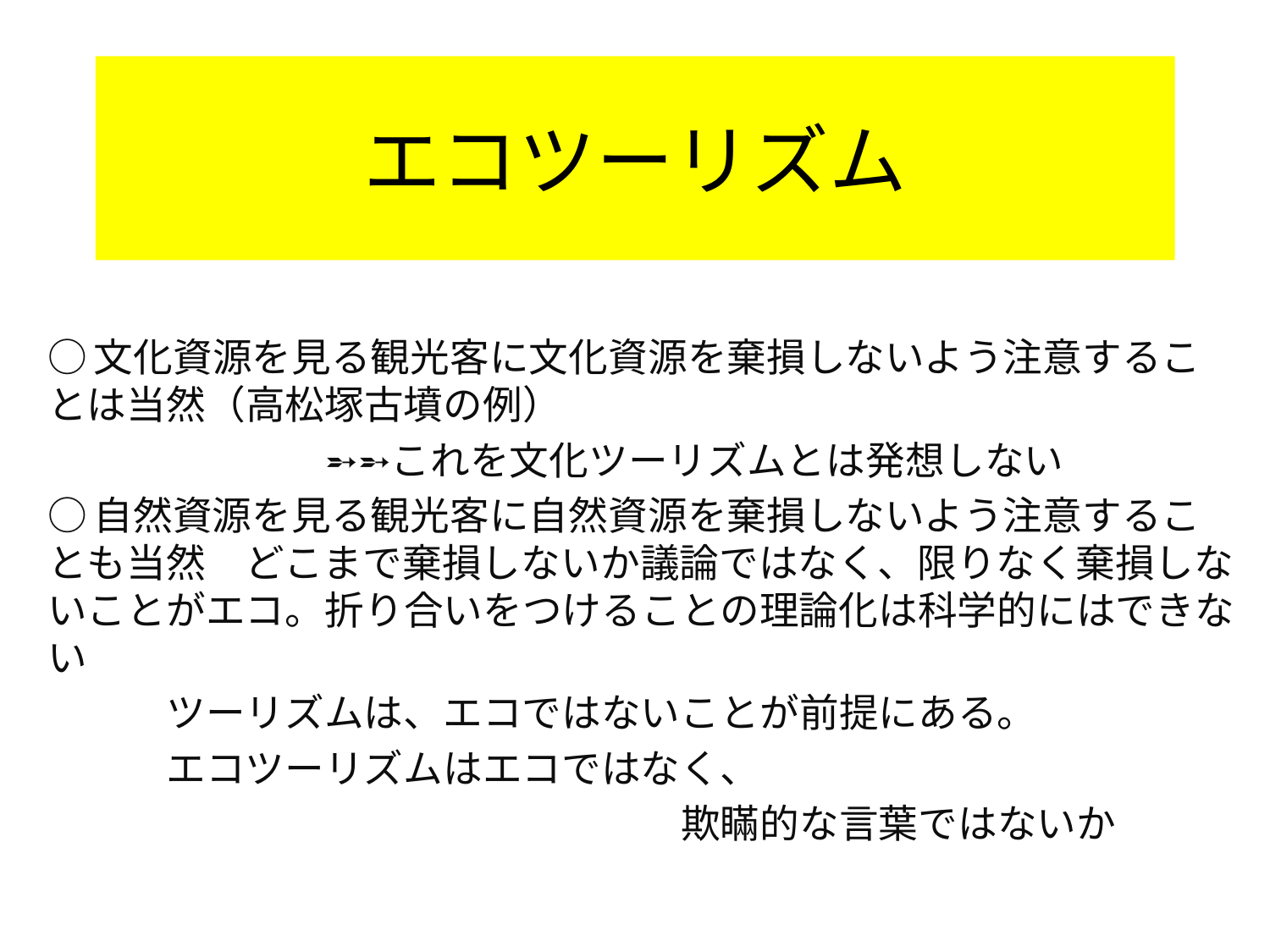

エコツーリズム
○文化資源を見る観光客に文化資源を棄損しないよう注意することは当然（高松塚古墳の例）
　　　　　　　➵➵これを文化ツーリズムとは発想しない
○自然資源を見る観光客に自然資源を棄損しないよう注意することも当然　どこまで棄損しないか議論ではなく、限りなく棄損しないことがエコ。折り合いをつけることの理論化は科学的にはできない
　　　ツーリズムは、エコではないことが前提にある。
　　　エコツーリズムはエコではなく、
　　　　　　　　　　　　　　　　欺瞞的な言葉ではないか